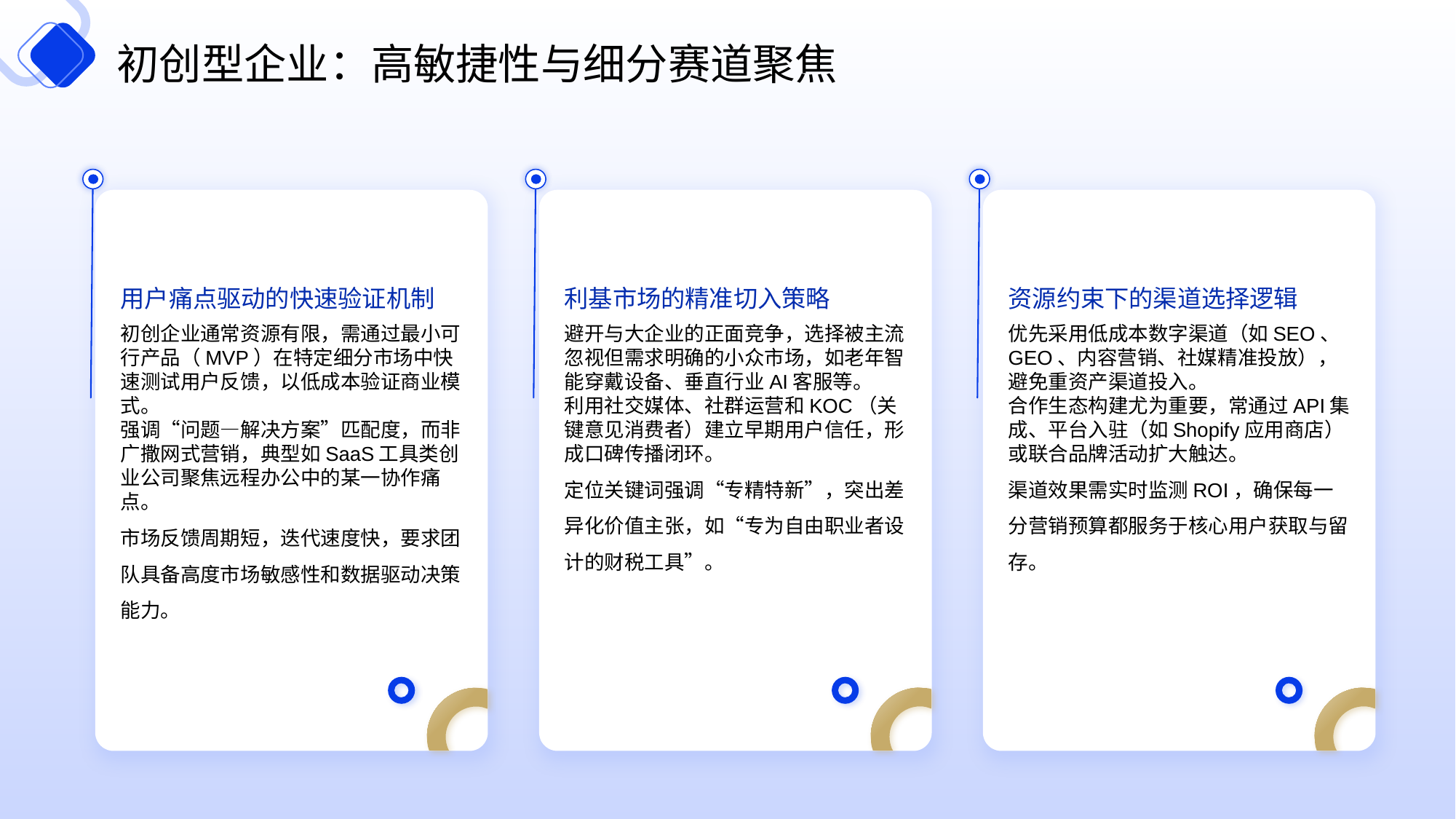

初创型企业：高敏捷性与细分赛道聚焦

用户痛点驱动的快速验证机制
利基市场的精准切入策略
资源约束下的渠道选择逻辑
初创企业通常资源有限，需通过最小可行产品（MVP）在特定细分市场中快速测试用户反馈，以低成本验证商业模式。
强调“问题—解决方案”匹配度，而非广撒网式营销，典型如SaaS工具类创业公司聚焦远程办公中的某一协作痛点。
市场反馈周期短，迭代速度快，要求团队具备高度市场敏感性和数据驱动决策能力。
避开与大企业的正面竞争，选择被主流忽视但需求明确的小众市场，如老年智能穿戴设备、垂直行业AI客服等。
利用社交媒体、社群运营和KOC（关键意见消费者）建立早期用户信任，形成口碑传播闭环。
定位关键词强调“专精特新”，突出差异化价值主张，如“专为自由职业者设计的财税工具”。
优先采用低成本数字渠道（如SEO、GEO、内容营销、社媒精准投放），避免重资产渠道投入。
合作生态构建尤为重要，常通过API集成、平台入驻（如Shopify应用商店）或联合品牌活动扩大触达。
渠道效果需实时监测ROI，确保每一分营销预算都服务于核心用户获取与留存。